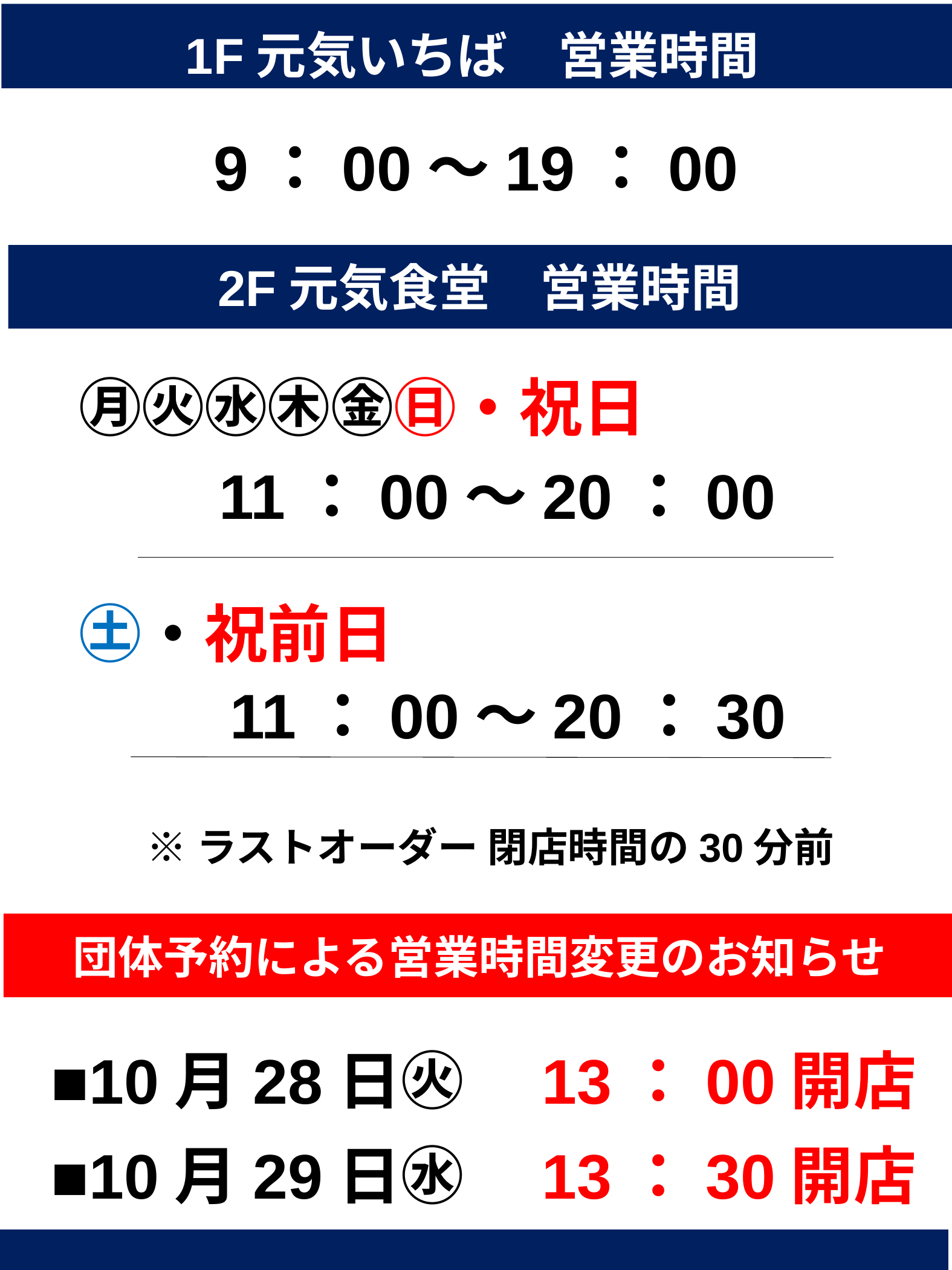

1F元気いちば　営業時間

9：00～19：00

2F元気食堂　営業時間
㊊㊋㊌㊍㊎㊐・祝日
11：00～20：00
㊏・祝前日
11：00～20：30
※ラストオーダー 閉店時間の30分前
団体予約による営業時間変更のお知らせ
■10月28日㊋　13：00開店
■10月29日㊌　13：30開店